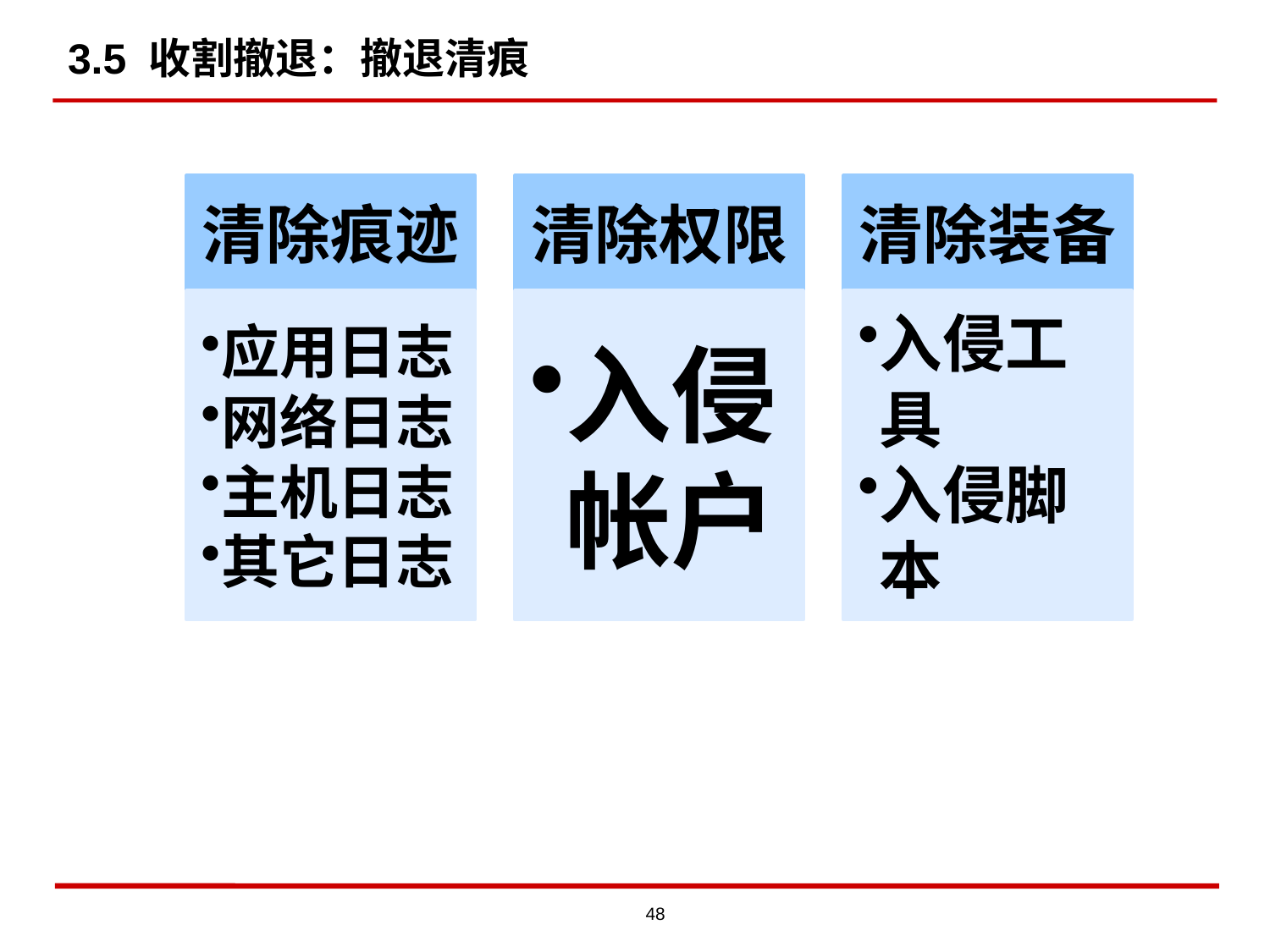

# 3.5 收割撤退：撤退清痕
清除痕迹
应用日志
网络日志
清除权限
入侵帐户
入侵工具
入侵脚本
主机日志
清除装备
其它日志